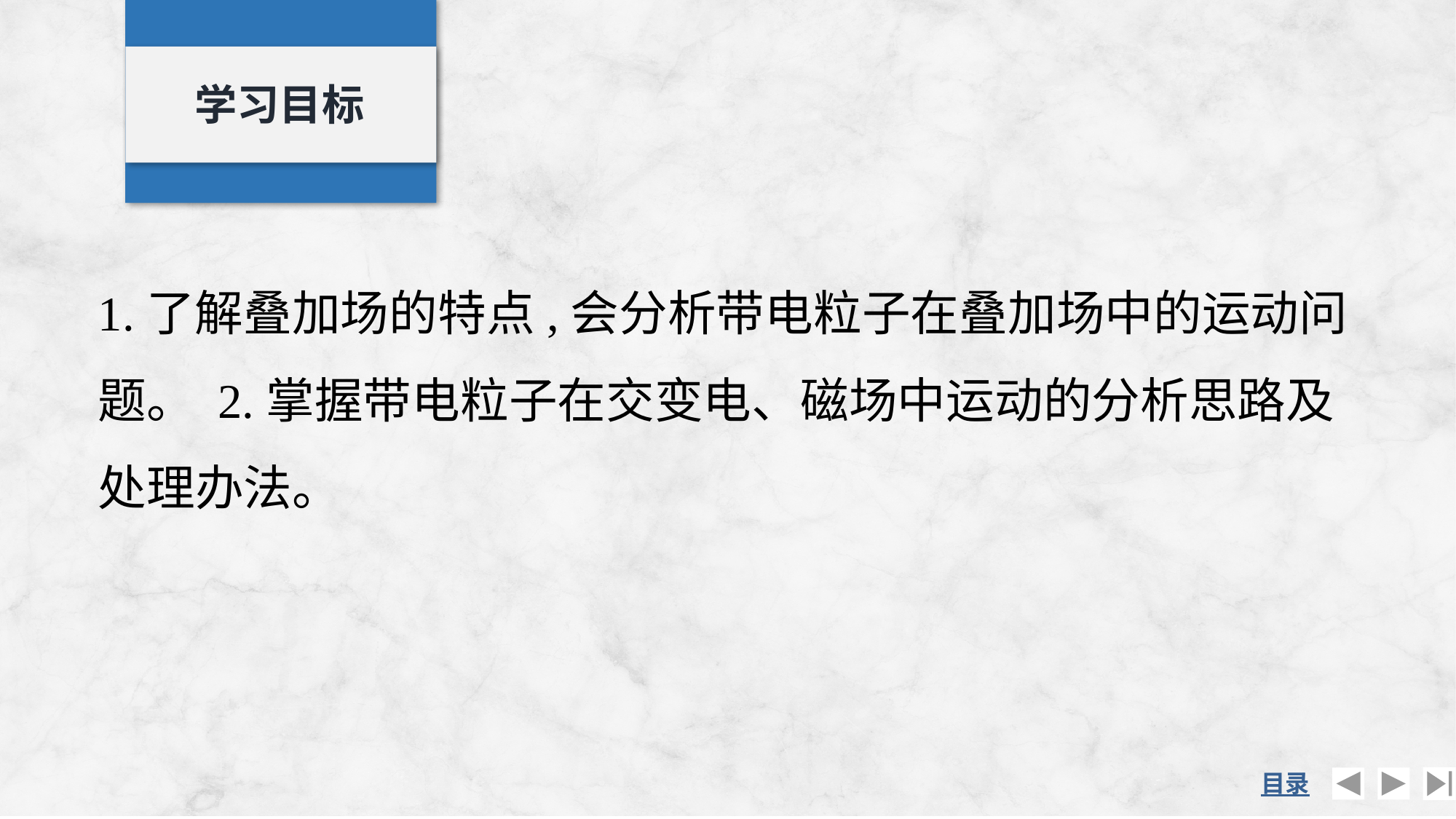

学习目标
1.了解叠加场的特点,会分析带电粒子在叠加场中的运动问题。 2.掌握带电粒子在交变电、磁场中运动的分析思路及处理办法。